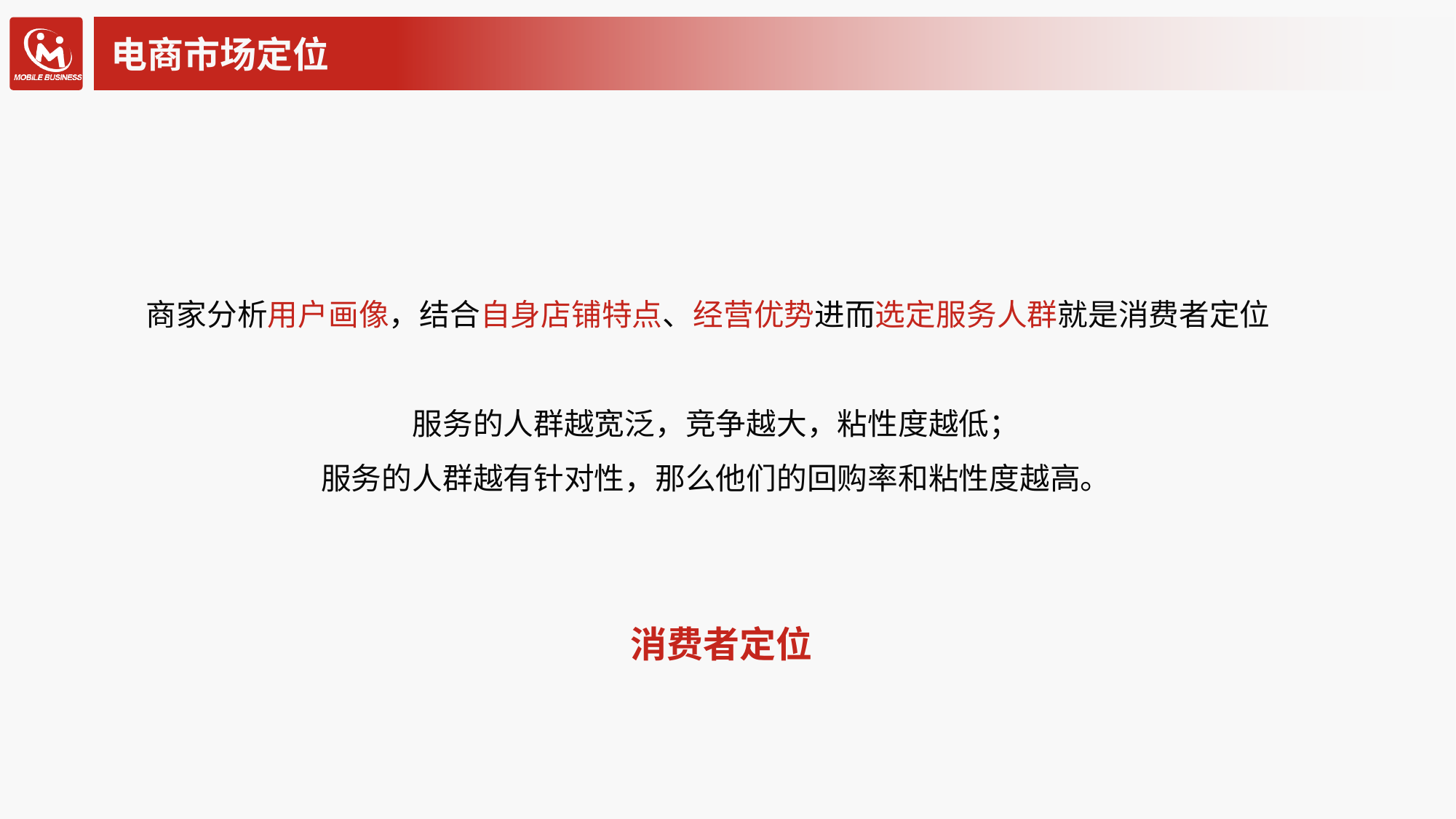

# 电商市场定位
   商家分析用户画像，结合自身店铺特点、经营优势进而选定服务人群就是消费者定位

   服务的人群越宽泛，竞争越大，粘性度越低；
   服务的人群越有针对性，那么他们的回购率和粘性度越高。
消费者定位